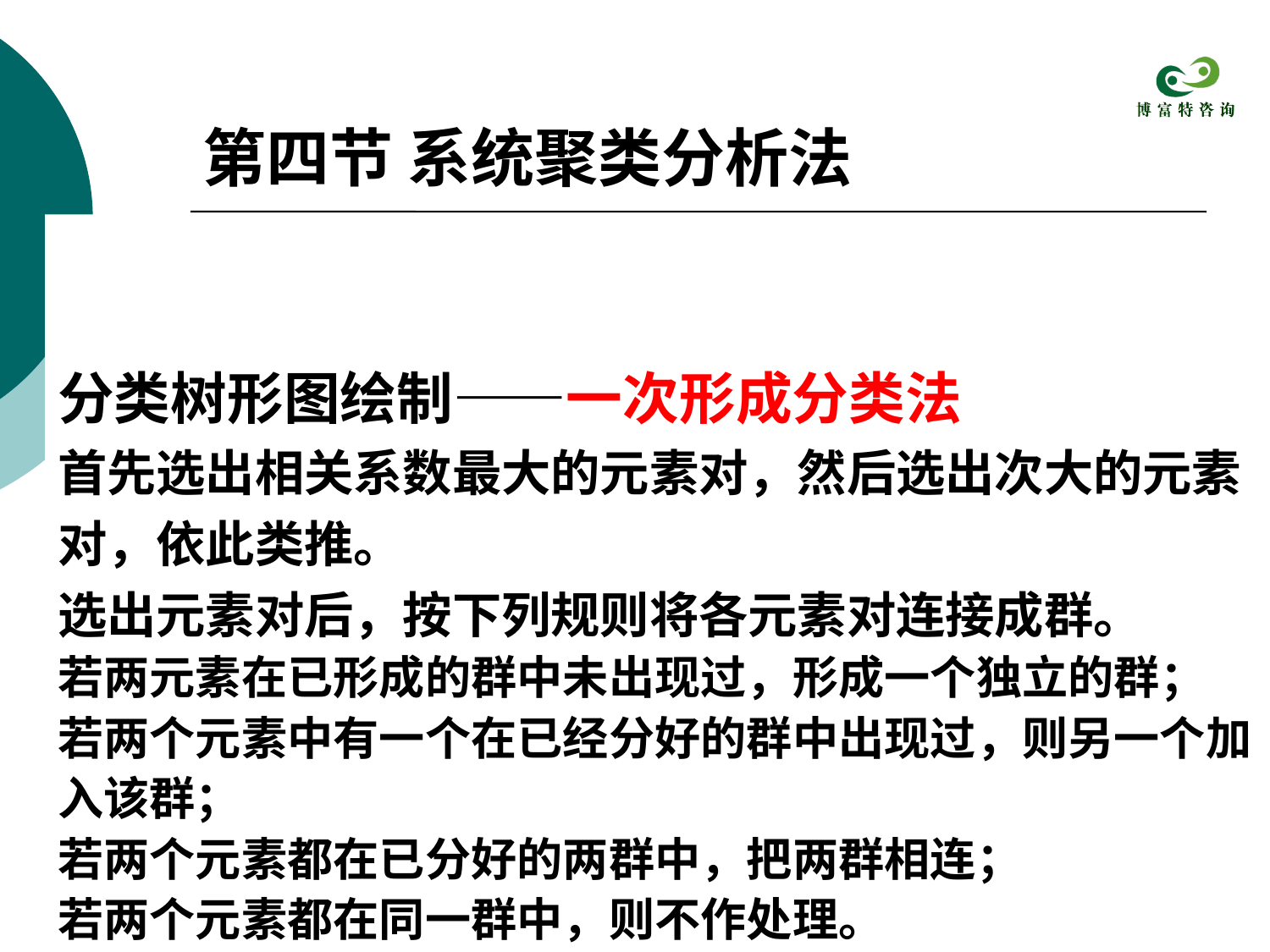

第四节 系统聚类分析法
分类树形图绘制——一次形成分类法
首先选出相关系数最大的元素对，然后选出次大的元素对，依此类推。
选出元素对后，按下列规则将各元素对连接成群。
若两元素在已形成的群中未出现过，形成一个独立的群；
若两个元素中有一个在已经分好的群中出现过，则另一个加入该群；
若两个元素都在已分好的两群中，把两群相连；
若两个元素都在同一群中，则不作处理。

64